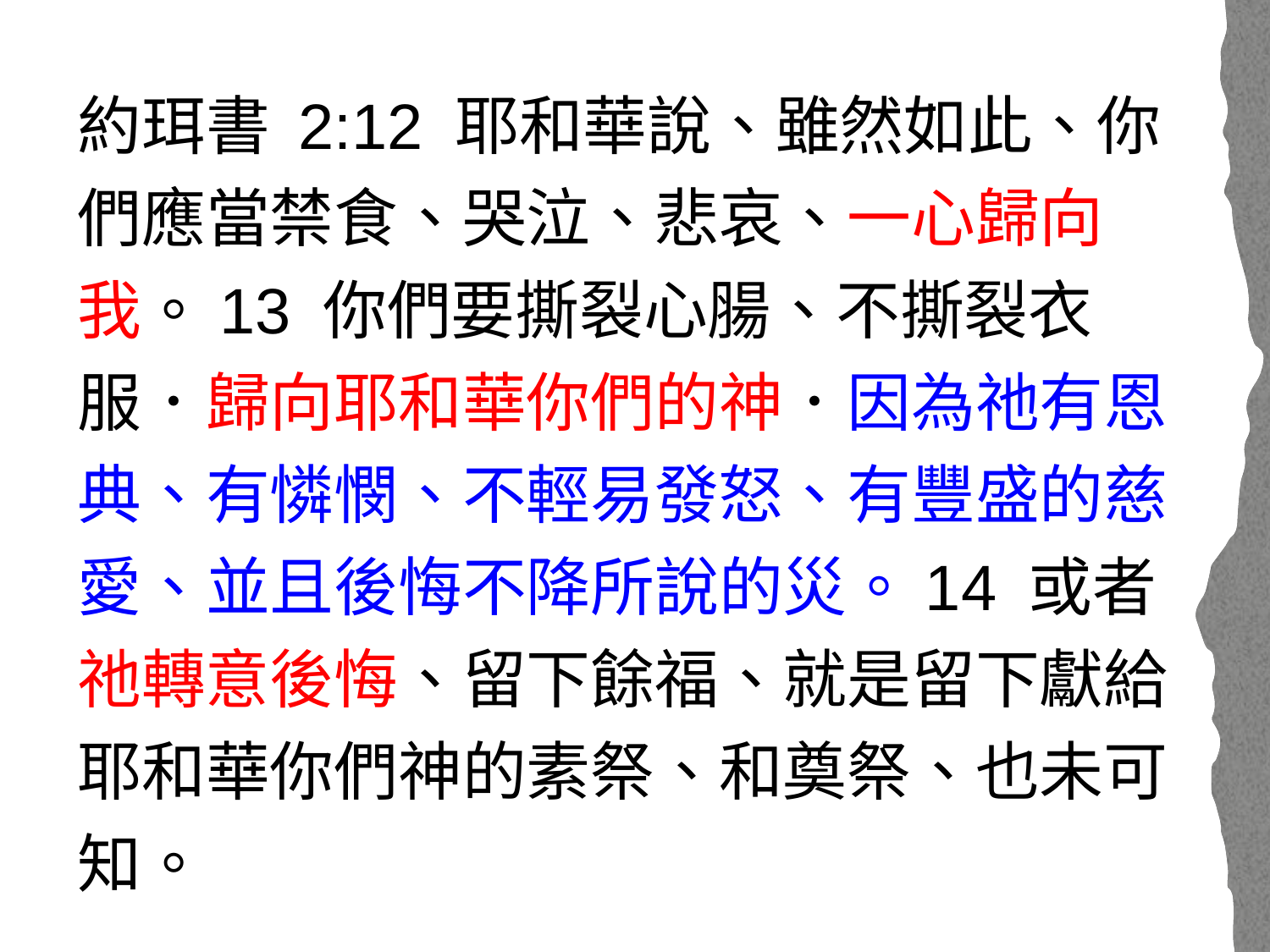

約珥書 2:12 耶和華說、雖然如此、你們應當禁食、哭泣、悲哀、一心歸向我。13 你們要撕裂心腸、不撕裂衣服．歸向耶和華你們的神．因為祂有恩典、有憐憫、不輕易發怒、有豐盛的慈愛、並且後悔不降所說的災。14 或者祂轉意後悔、留下餘福、就是留下獻給耶和華你們神的素祭、和奠祭、也未可知。